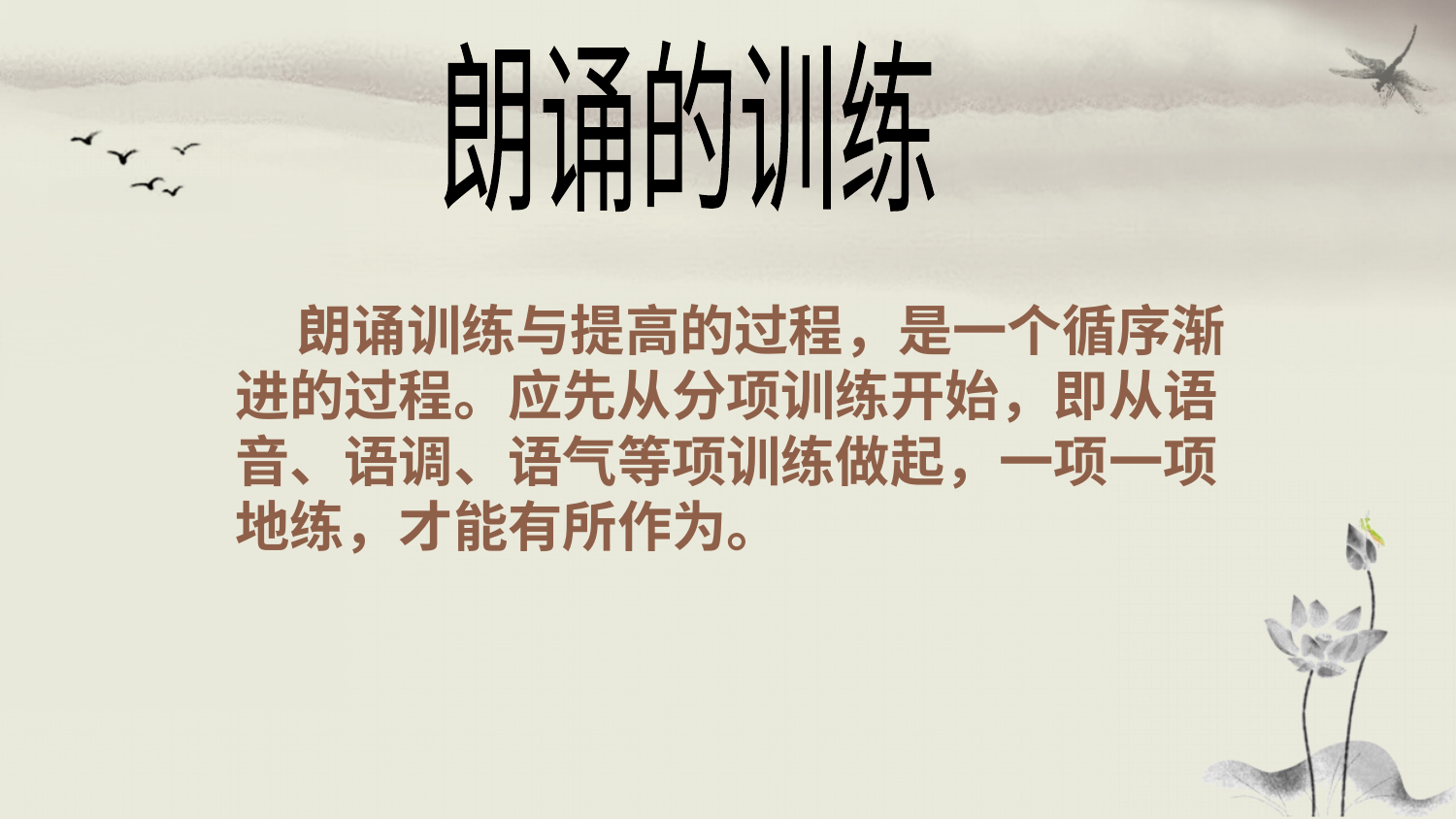

朗诵的训练
    朗诵训练与提高的过程，是一个循序渐进的过程。应先从分项训练开始，即从语音、语调、语气等项训练做起，一项一项地练，才能有所作为。